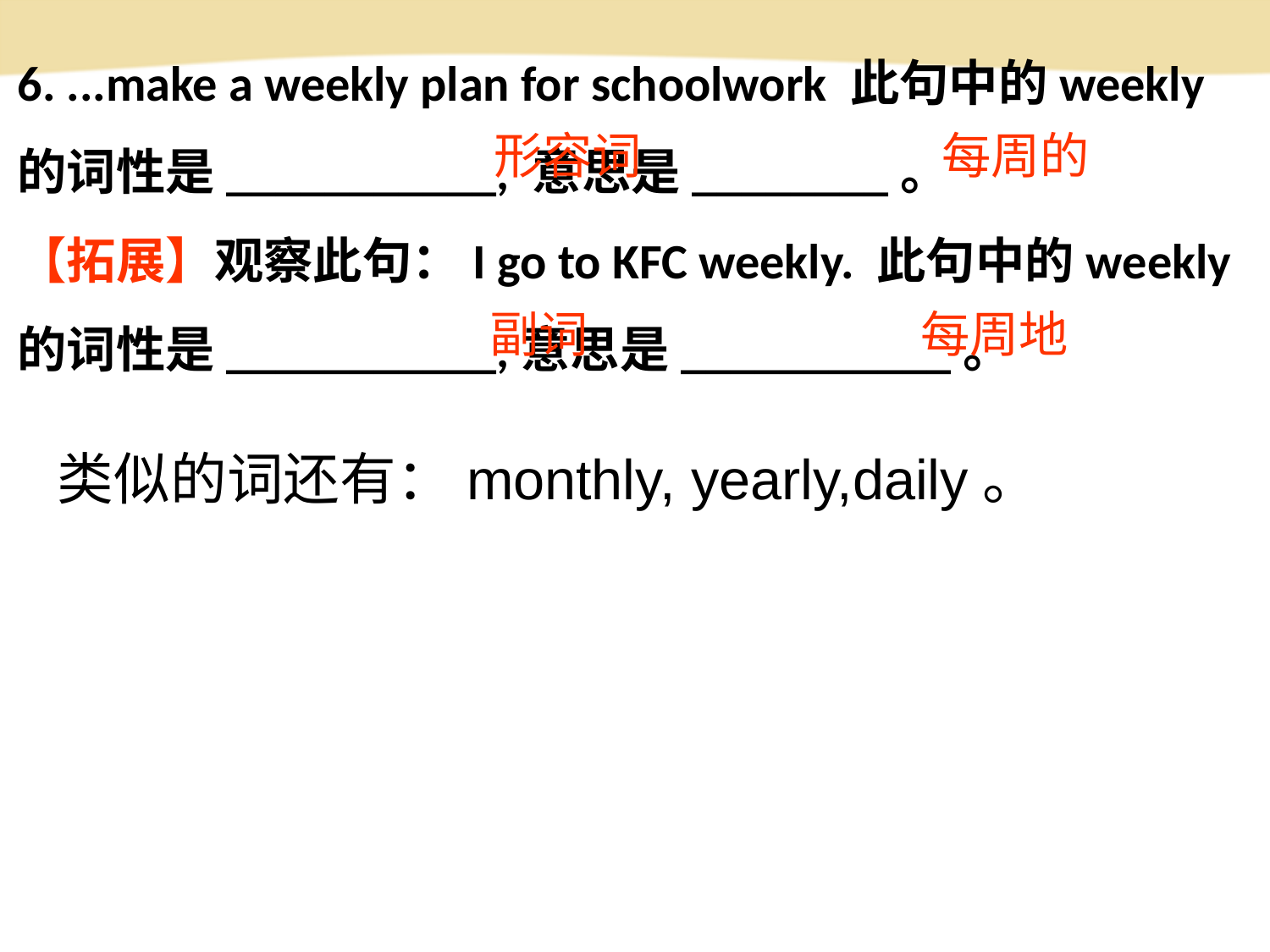

6. ...make a weekly plan for schoolwork 此句中的weekly的词性是___________, 意思是________。
【拓展】观察此句：I go to KFC weekly. 此句中的weekly 的词性是___________,意思是___________。
      形容词
 每周的
 每周地
            副词
类似的词还有：monthly, yearly,daily。